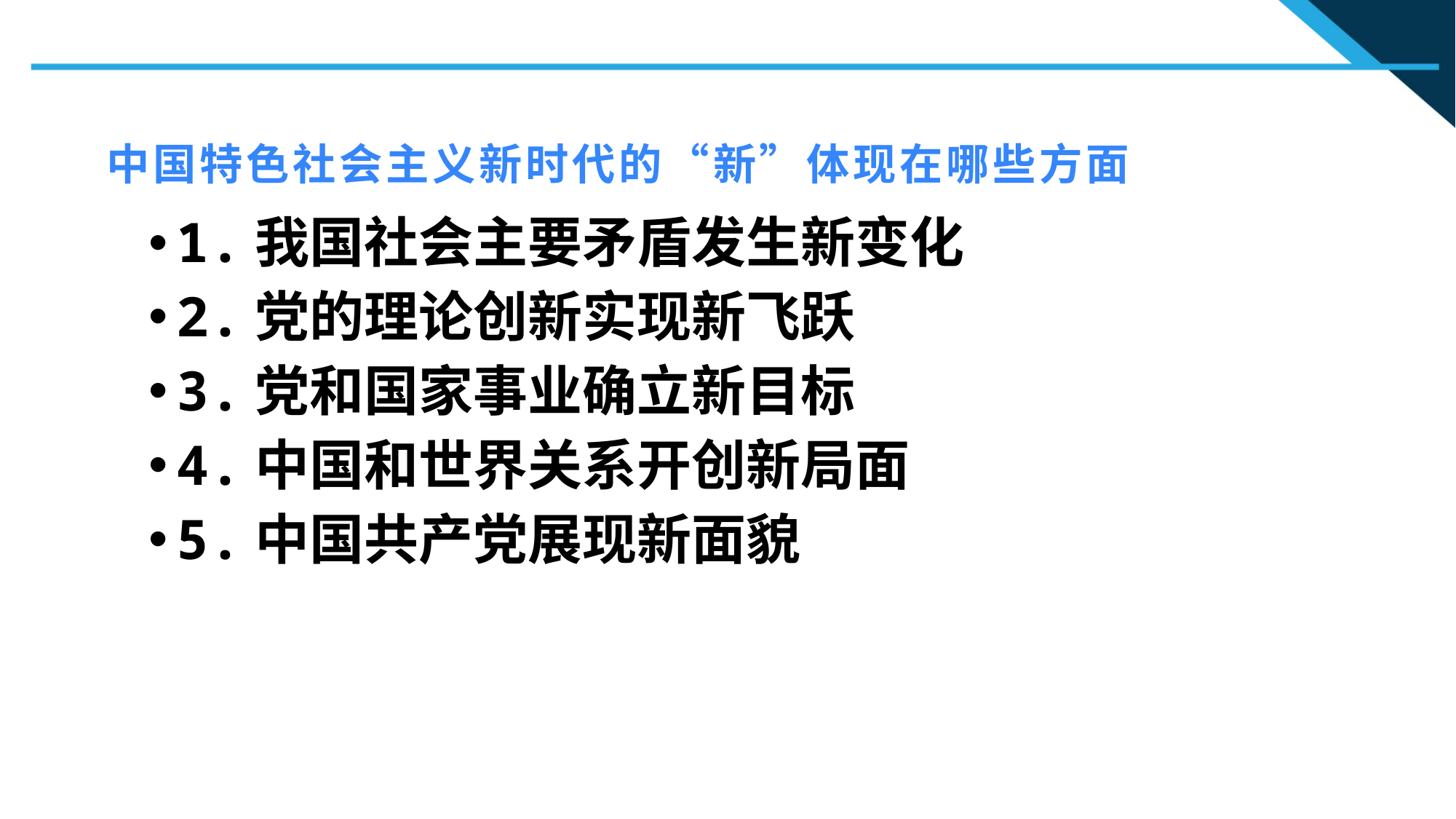

中国特色社会主义新时代的“新”体现在哪些方面
1.我国社会主要矛盾发生新变化
2.党的理论创新实现新飞跃
3.党和国家事业确立新目标
4.中国和世界关系开创新局面
5.中国共产党展现新面貌